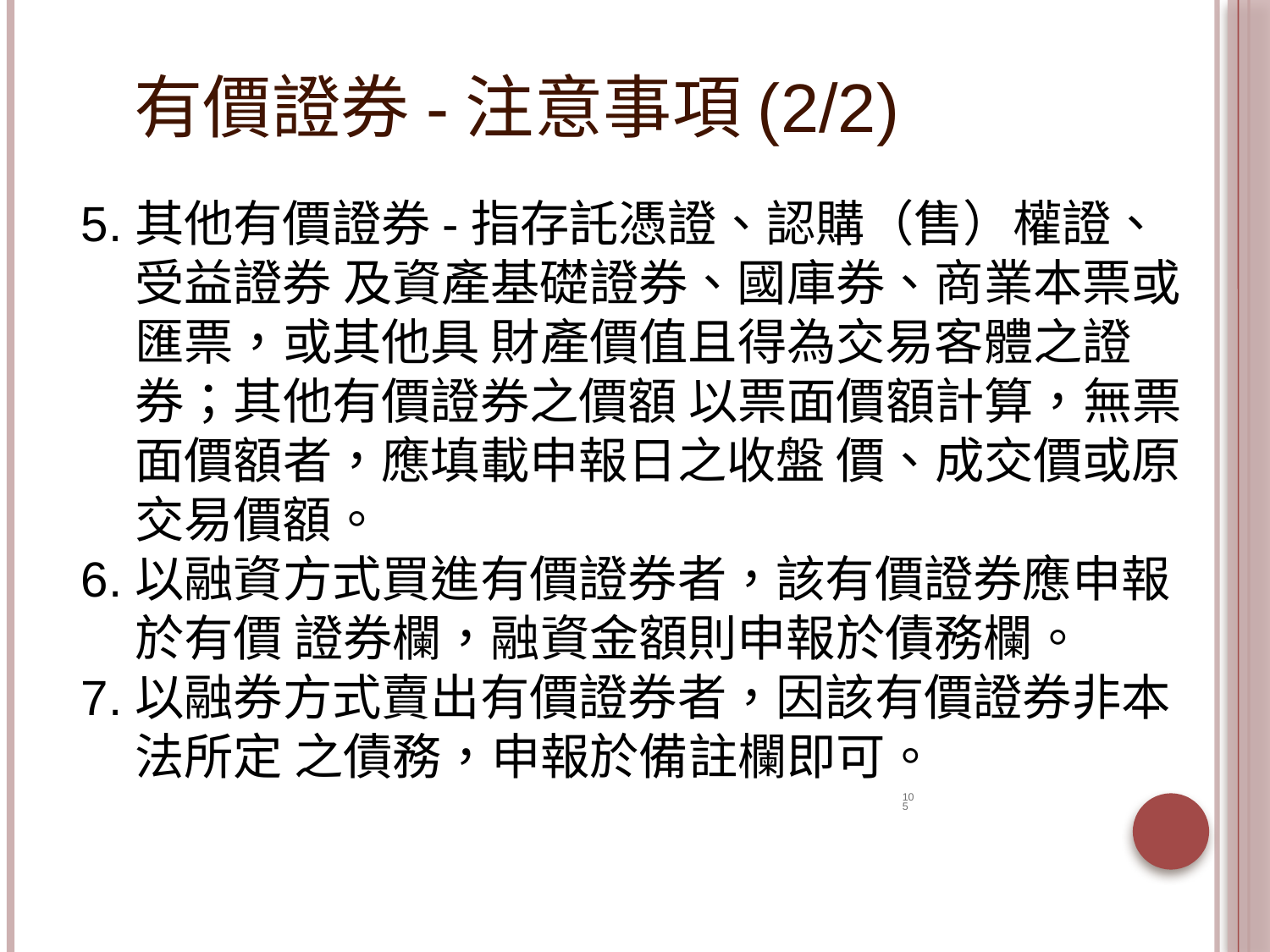

# 有價證券-注意事項(2/2)
其他有價證券-指存託憑證、認購（售）權證、受益證券 及資產基礎證券、國庫券、商業本票或匯票，或其他具 財產價值且得為交易客體之證券；其他有價證券之價額 以票面價額計算，無票面價額者，應填載申報日之收盤 價、成交價或原交易價額。
以融資方式買進有價證券者，該有價證券應申報於有價 證券欄，融資金額則申報於債務欄。
以融券方式賣出有價證券者，因該有價證券非本法所定 之債務，申報於備註欄即可。
105